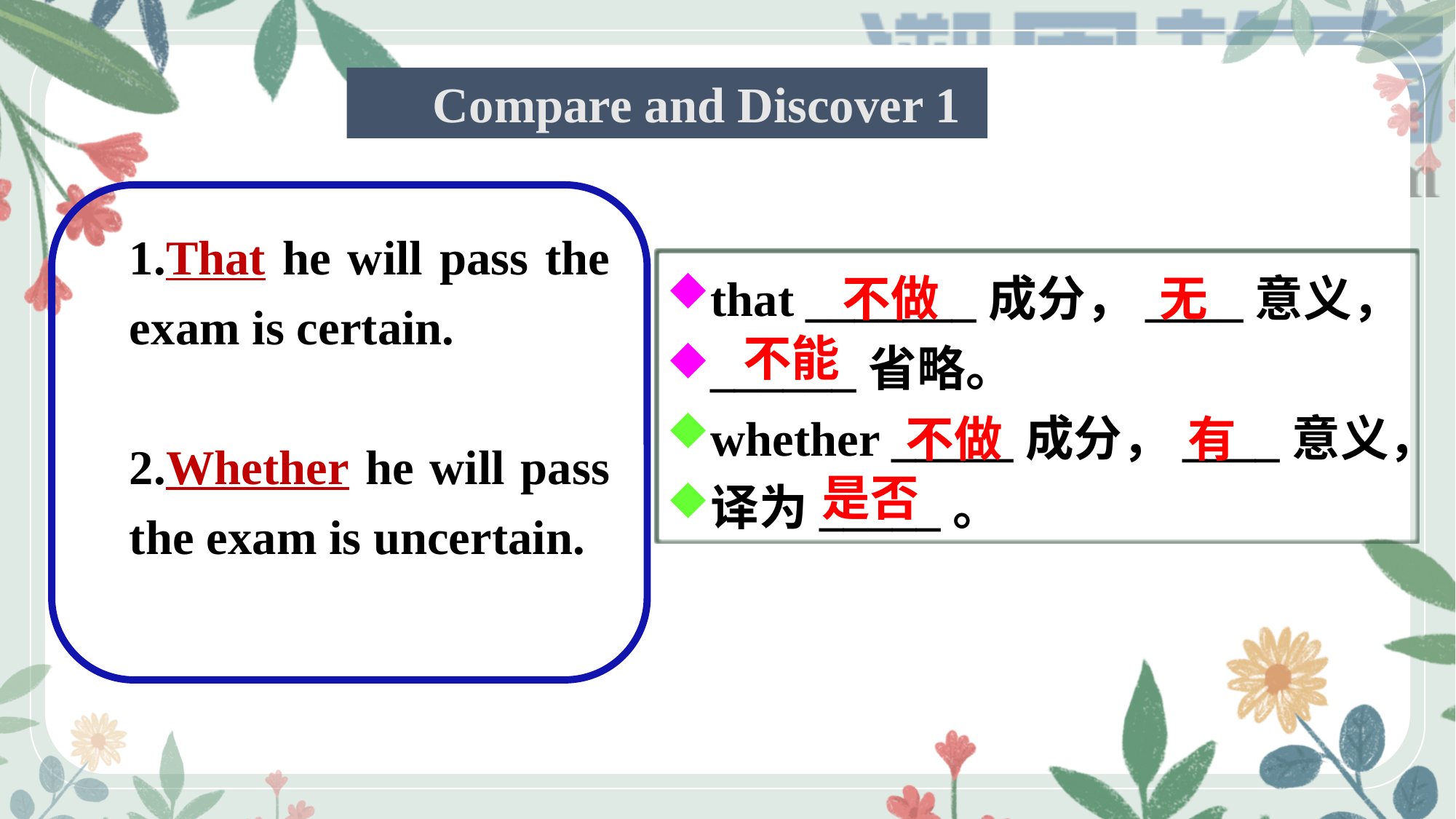

Compare and Discover 1

1.That he will pass the exam is certain.

2.Whether he will pass the exam is uncertain.
that _______成分，____意义，
______省略。
whether _____成分，____意义，
译为_____。
不做
无
不能
不做
有
是否